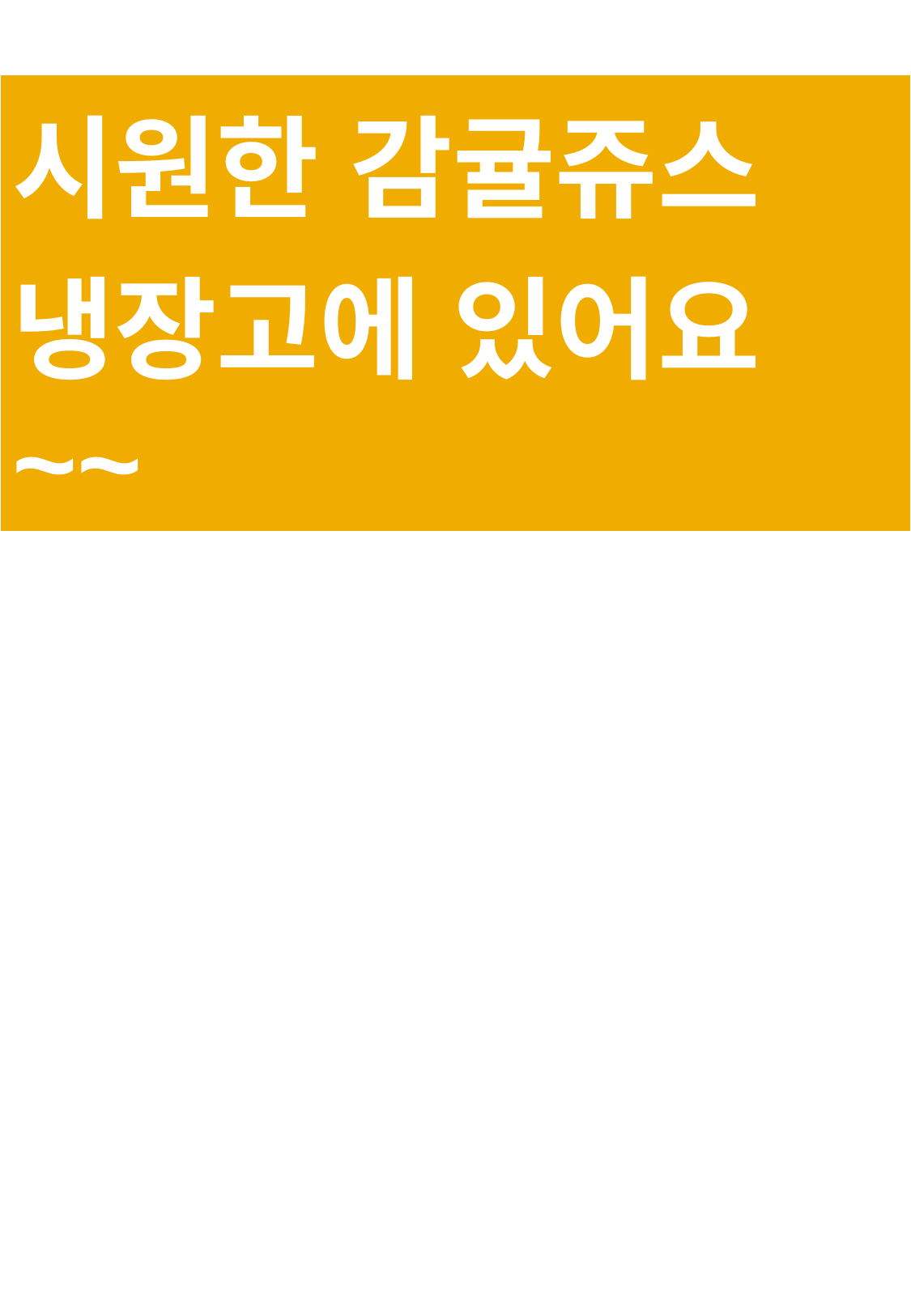

| 시원한 감귤쥬스 냉장고에 있어요~~ |
| --- |